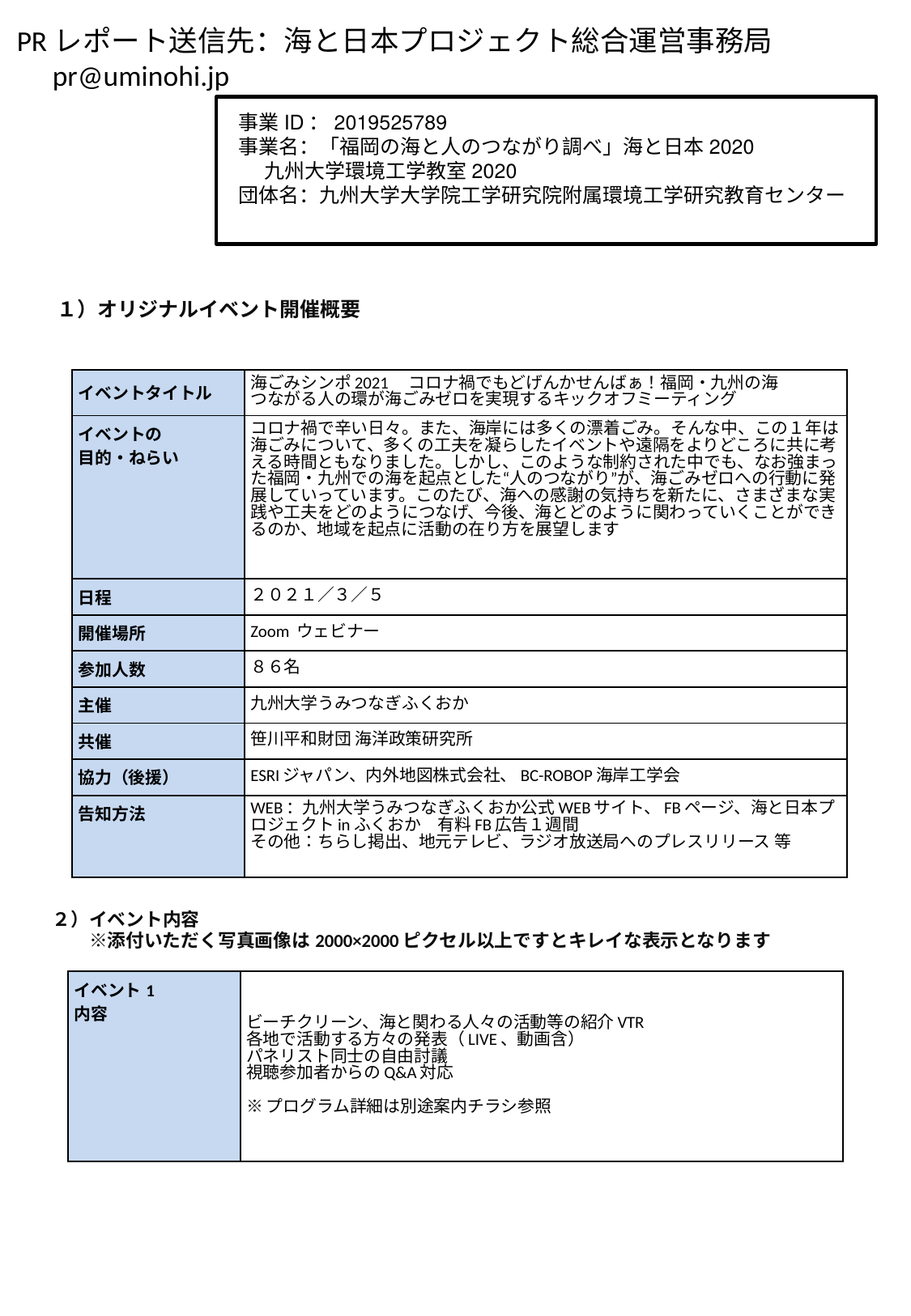

事業ID：2019525789
事業名：「福岡の海と人のつながり調べ」海と日本2020
　 九州大学環境工学教室2020
団体名：九州大学大学院工学研究院附属環境工学研究教育センター
１）オリジナルイベント開催概要
| イベントタイトル | 海ごみシンポ2021　コロナ禍でもどげんかせんばぁ！福岡・九州の海 つながる人の環が海ごみゼロを実現するキックオフミーティング |
| --- | --- |
| イベントの 目的・ねらい | コロナ禍で辛い日々。また、海岸には多くの漂着ごみ。そんな中、この１年は海ごみについて、多くの工夫を凝らしたイベントや遠隔をよりどころに共に考える時間ともなりました。しかし、このような制約された中でも、なお強まった福岡・九州での海を起点とした“人のつながり”が、海ごみゼロへの行動に発展していっています。このたび、海への感謝の気持ちを新たに、さまざまな実践や工夫をどのようにつなげ、今後、海とどのように関わっていくことができるのか、地域を起点に活動の在り方を展望します |
| 日程 | ２０２１／３／５ |
| 開催場所 | Zoom ウェビナー |
| 参加人数 | ８６名 |
| 主催 | 九州大学うみつなぎふくおか |
| 共催 | 笹川平和財団 海洋政策研究所 |
| 協力（後援） | ESRIジャパン、内外地図株式会社、BC-ROBOP海岸工学会 |
| 告知方法 | WEB：九州大学うみつなぎふくおか公式WEBサイト、FBページ、海と日本プロジェクトinふくおか　有料FB広告１週間 その他：ちらし掲出、地元テレビ、ラジオ放送局へのプレスリリース 等 |
２）イベント内容
　　※添付いただく写真画像は2000×2000ピクセル以上ですとキレイな表示となります
| イベント1 内容 | ビーチクリーン、海と関わる人々の活動等の紹介VTR 各地で活動する方々の発表（LIVE、動画含） パネリスト同士の自由討議 視聴参加者からのQ&A対応 ※プログラム詳細は別途案内チラシ参照 |
| --- | --- |